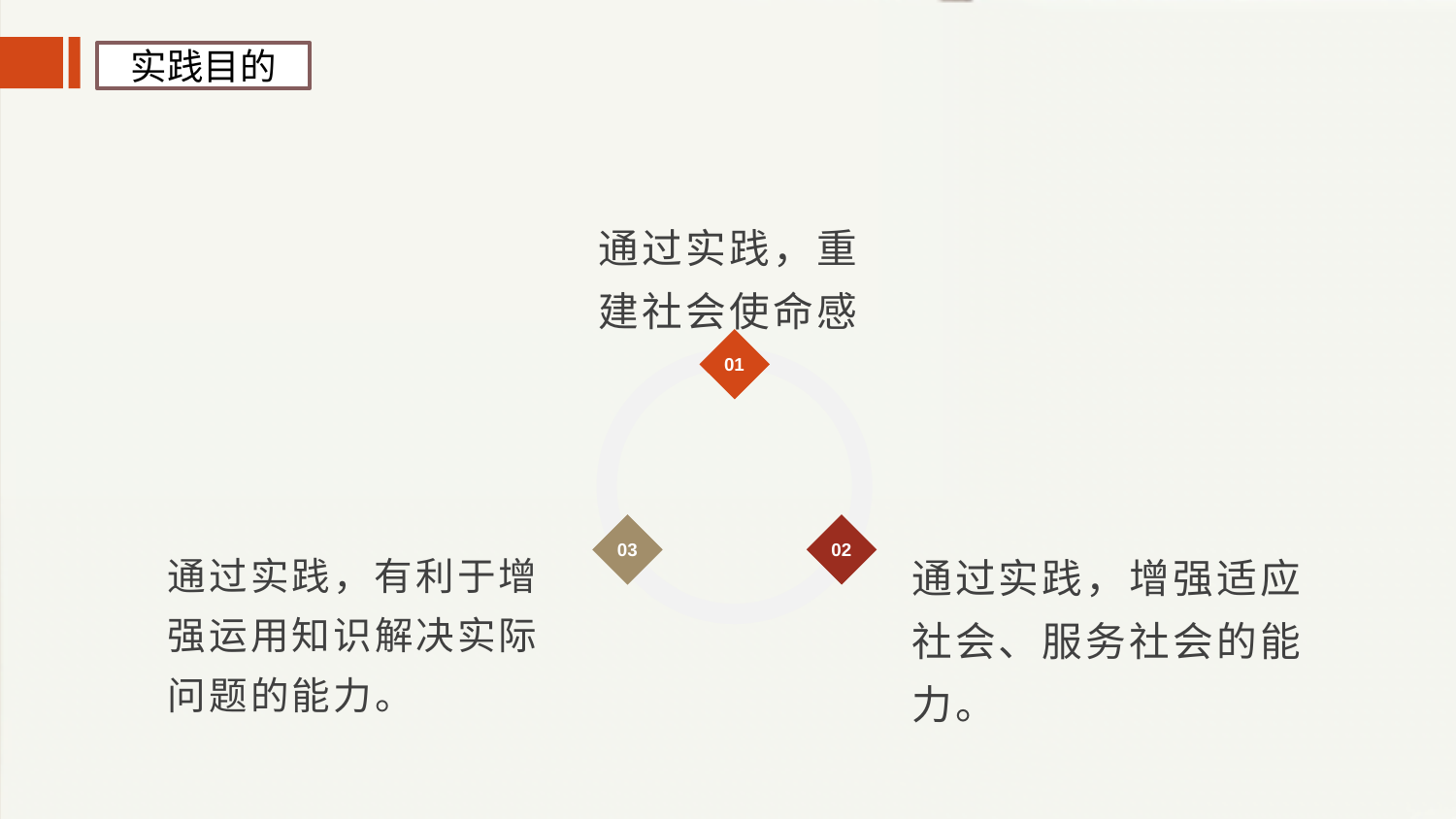

实践目的
通过实践，重建社会使命感

01

通过实践，有利于增强运用知识解决实际问题的能力。
通过实践，增强适应社会、服务社会的能力。
03
02